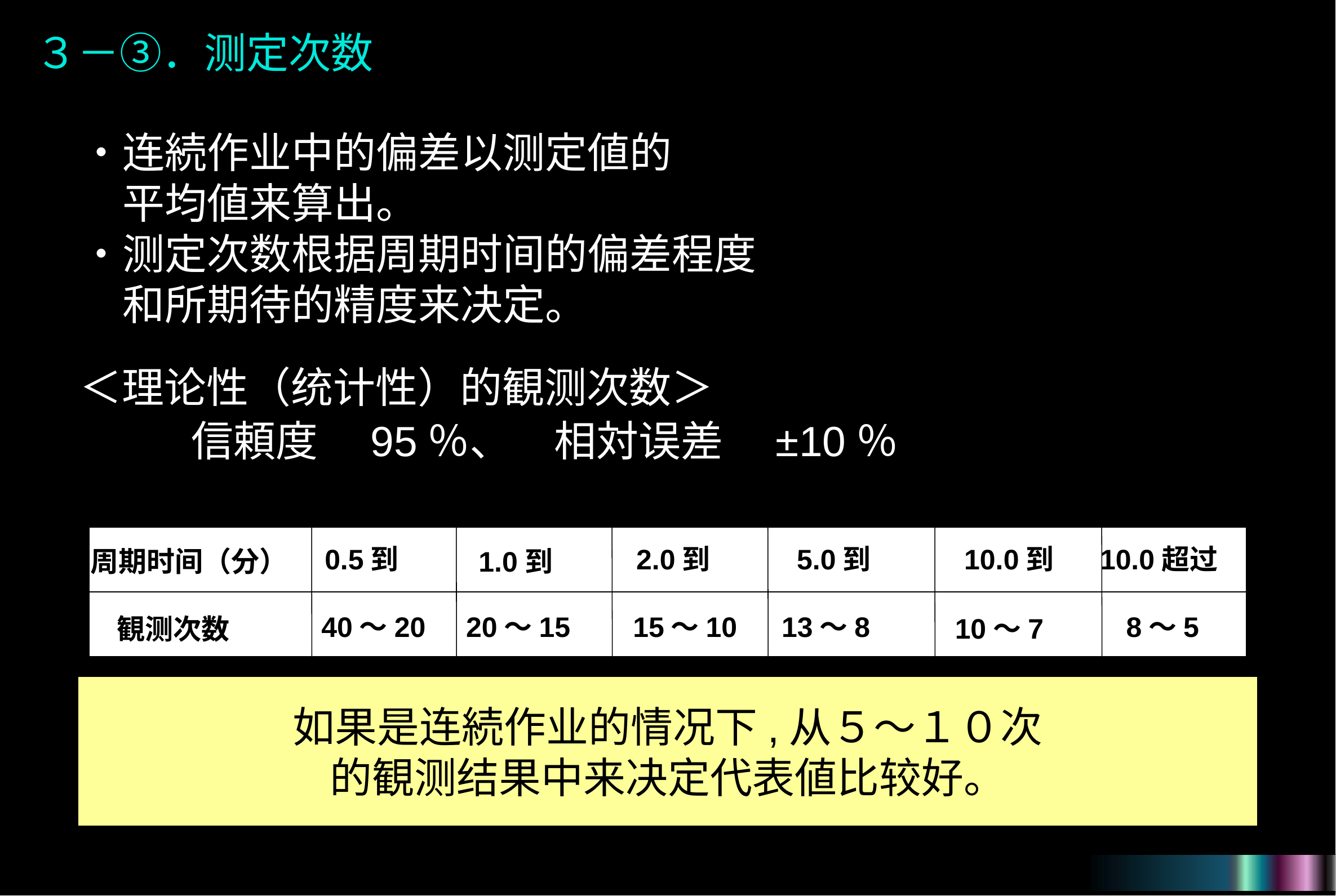

３－③．测定次数
・连続作业中的偏差以测定値的
　平均値来算出。
・测定次数根据周期时间的偏差程度
　和所期待的精度来决定。
＜理论性（统计性）的観测次数＞
信頼度　95％、　相対误差　±10％

0.5到
2.0到
5.0到
10.0到
10.0超过
周期时间（分）
1.0到
40～20
20～15
15～10
13～8
8～5
10～7
観测次数
如果是连続作业的情况下,从５～１０次
的観测结果中来决定代表値比较好。